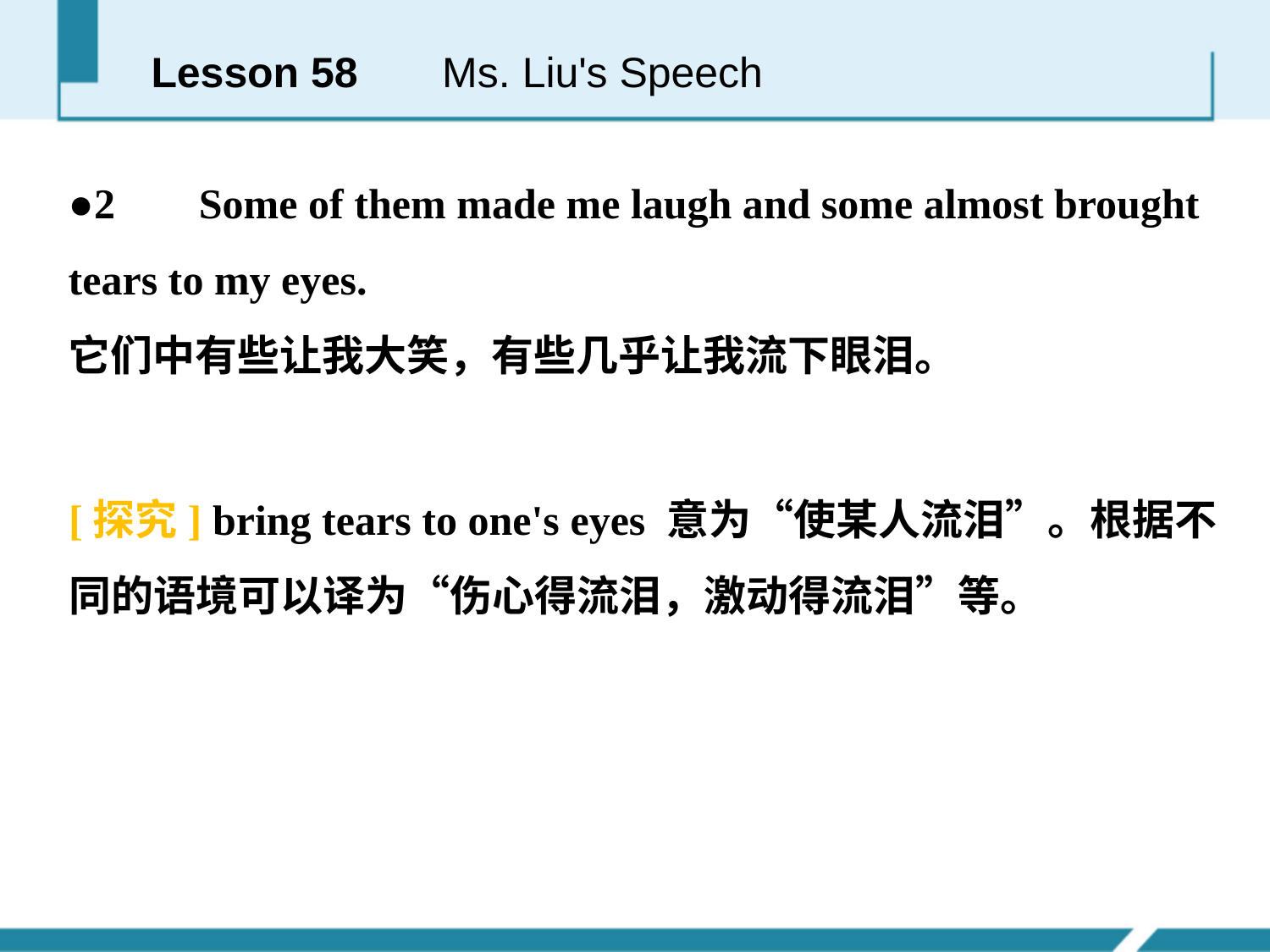

Lesson 58 　 Ms. Liu's Speech
●2  　Some of them made me laugh and some almost brought tears to my eyes.
它们中有些让我大笑，有些几乎让我流下眼泪。
[探究] bring tears to one's eyes 意为“使某人流泪”。根据不同的语境可以译为“伤心得流泪，激动得流泪”等。